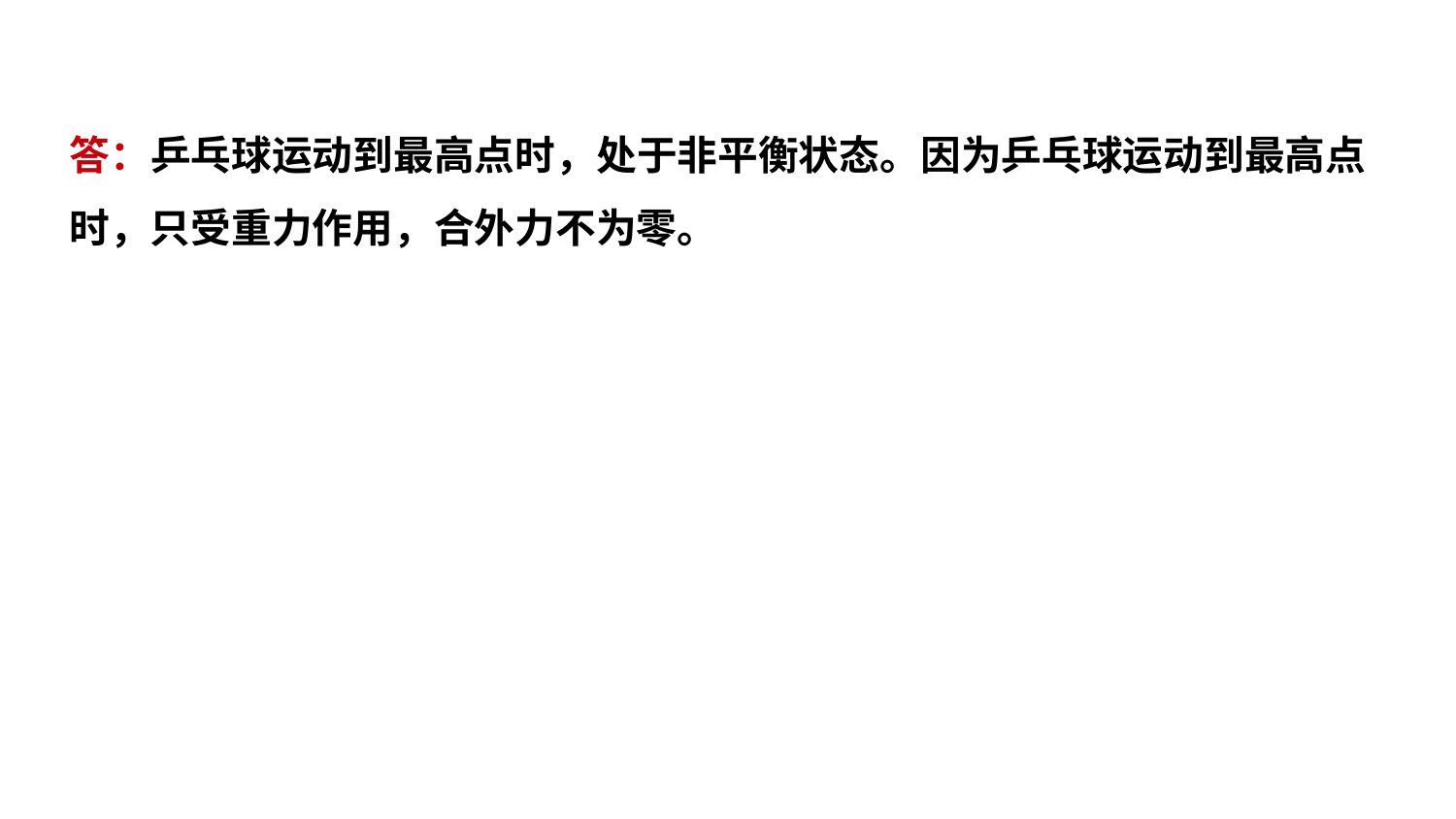

答：乒乓球运动到最高点时，处于非平衡状态。因为乒乓球运动到最高点时，只受重力作用，合外力不为零。